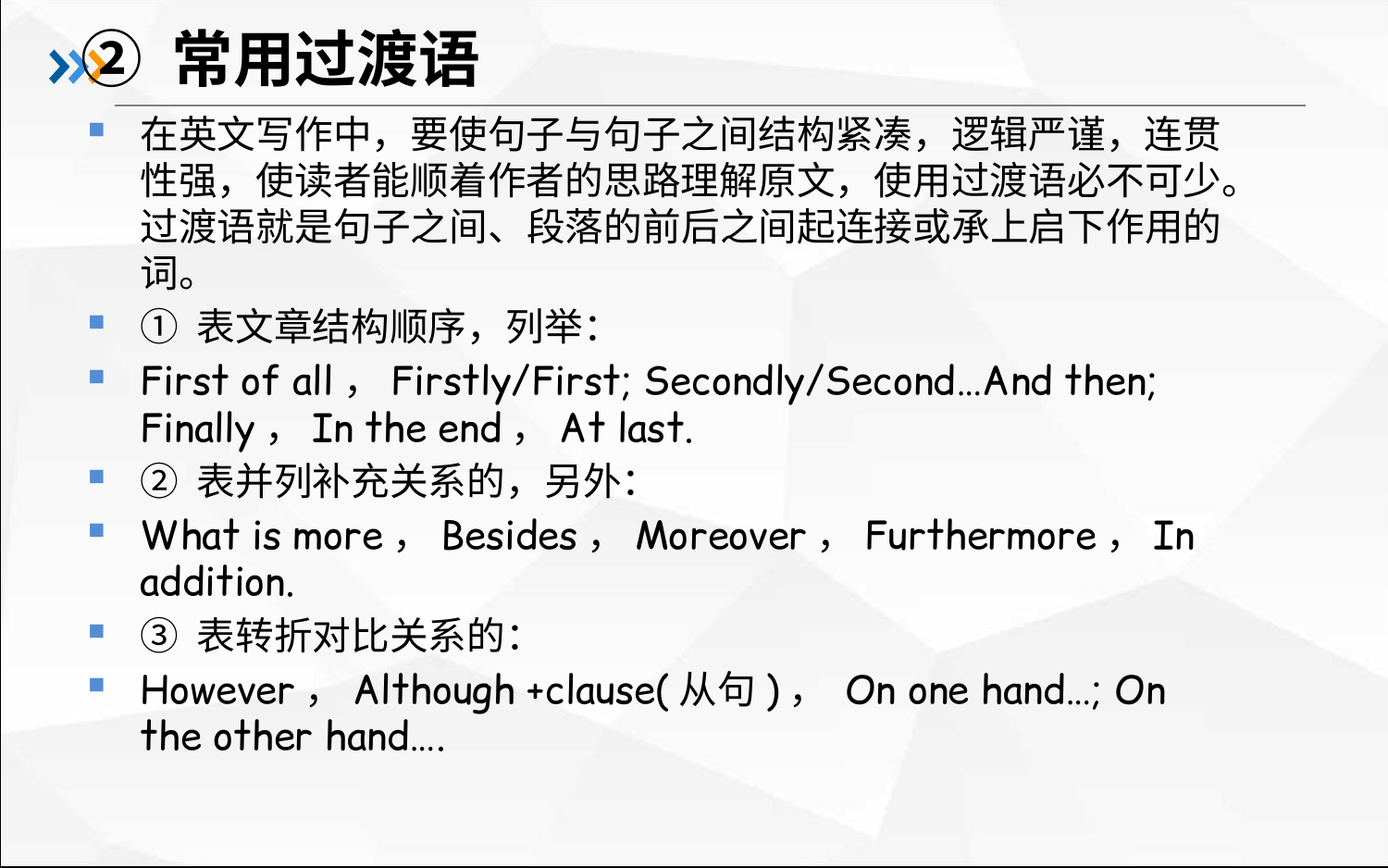

# ② 常用过渡语
在英文写作中，要使句子与句子之间结构紧凑，逻辑严谨，连贯性强，使读者能顺着作者的思路理解原文，使用过渡语必不可少。过渡语就是句子之间、段落的前后之间起连接或承上启下作用的词。
① 表文章结构顺序，列举：
First of all，Firstly/First; Secondly/Second…And then; Finally，In the end，At last.
② 表并列补充关系的，另外：
What is more，Besides，Moreover，Furthermore，In addition.
③ 表转折对比关系的：
However，Although +clause(从句)， On one hand…; On the other hand….